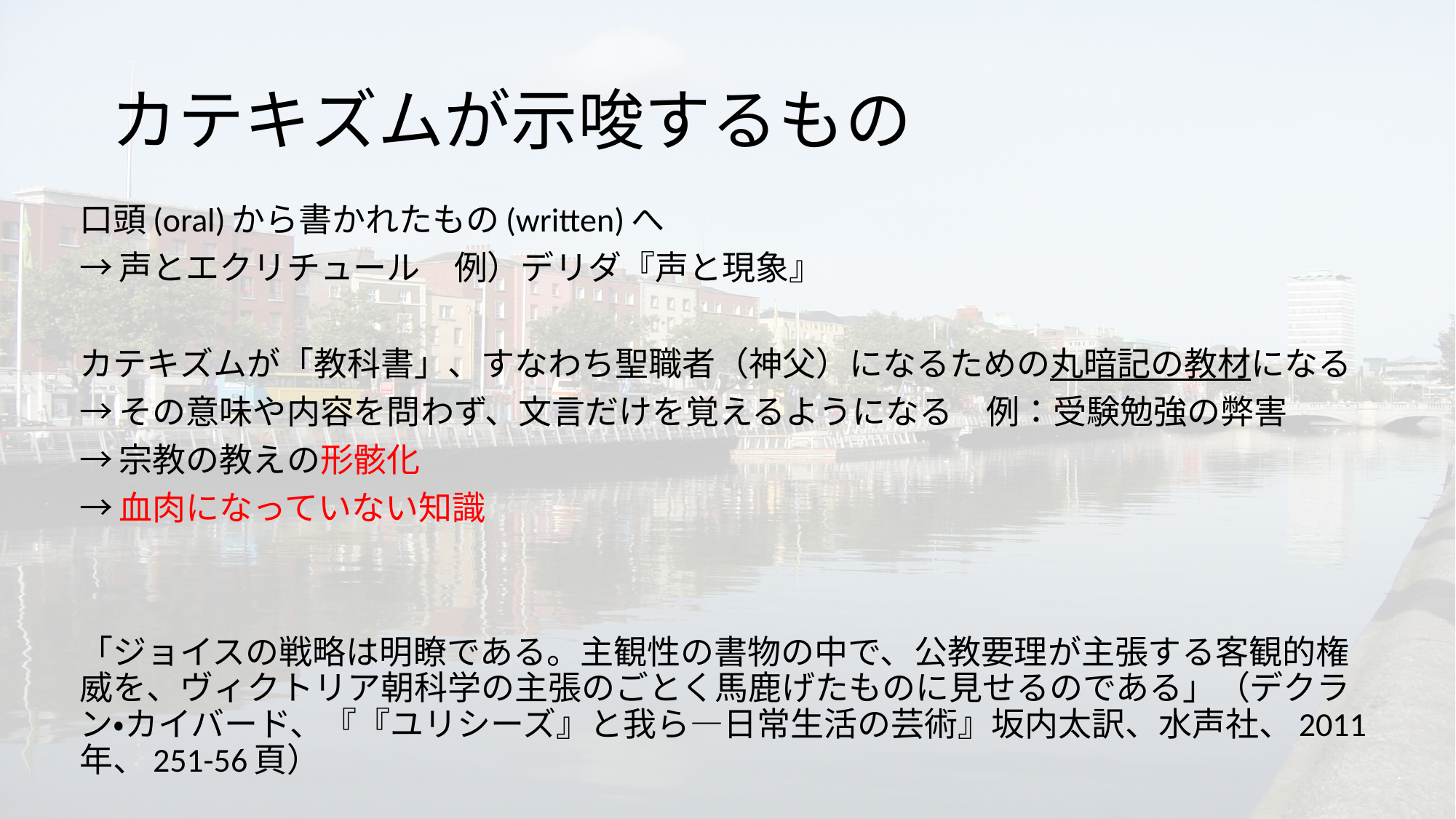

# カテキズムが示唆するもの
口頭(oral)から書かれたもの(written)へ
→声とエクリチュール　例）デリダ『声と現象』

カテキズムが「教科書」、すなわち聖職者（神父）になるための丸暗記の教材になる
→その意味や内容を問わず、文言だけを覚えるようになる　例：受験勉強の弊害
→宗教の教えの形骸化
→血肉になっていない知識

「ジョイスの戦略は明瞭である。主観性の書物の中で、公教要理が主張する客観的権威を、ヴィクトリア朝科学の主張のごとく馬鹿げたものに見せるのである」（デクラン・カイバード、『『ユリシーズ』と我ら―日常生活の芸術』坂内太訳、水声社、2011年、251-56頁）